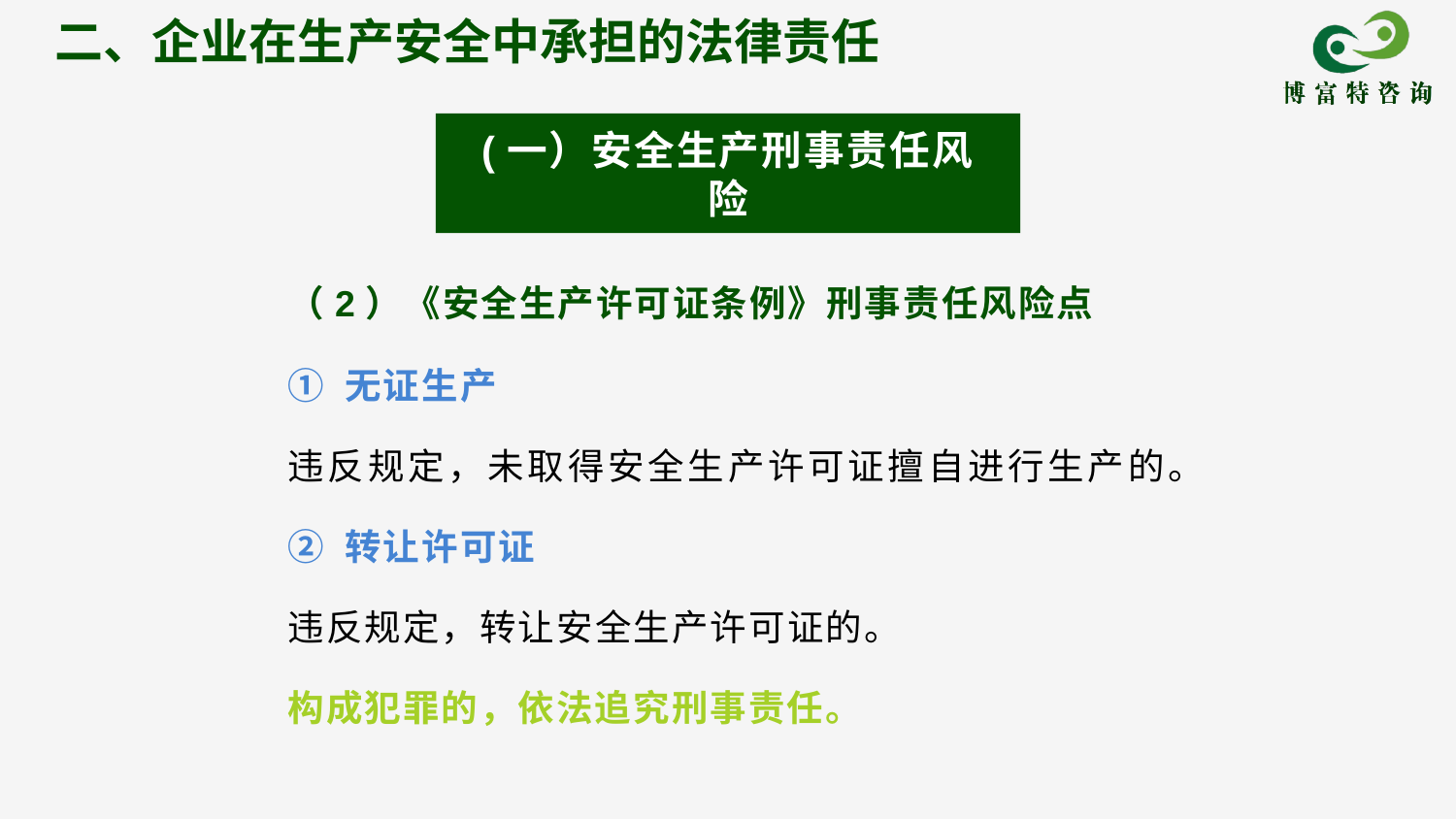

二、企业在生产安全中承担的法律责任
(一）安全生产刑事责任风险
（2）《安全生产许可证条例》刑事责任风险点
① 无证生产
违反规定，未取得安全生产许可证擅自进行生产的。
② 转让许可证
违反规定，转让安全生产许可证的。
构成犯罪的，依法追究刑事责任。